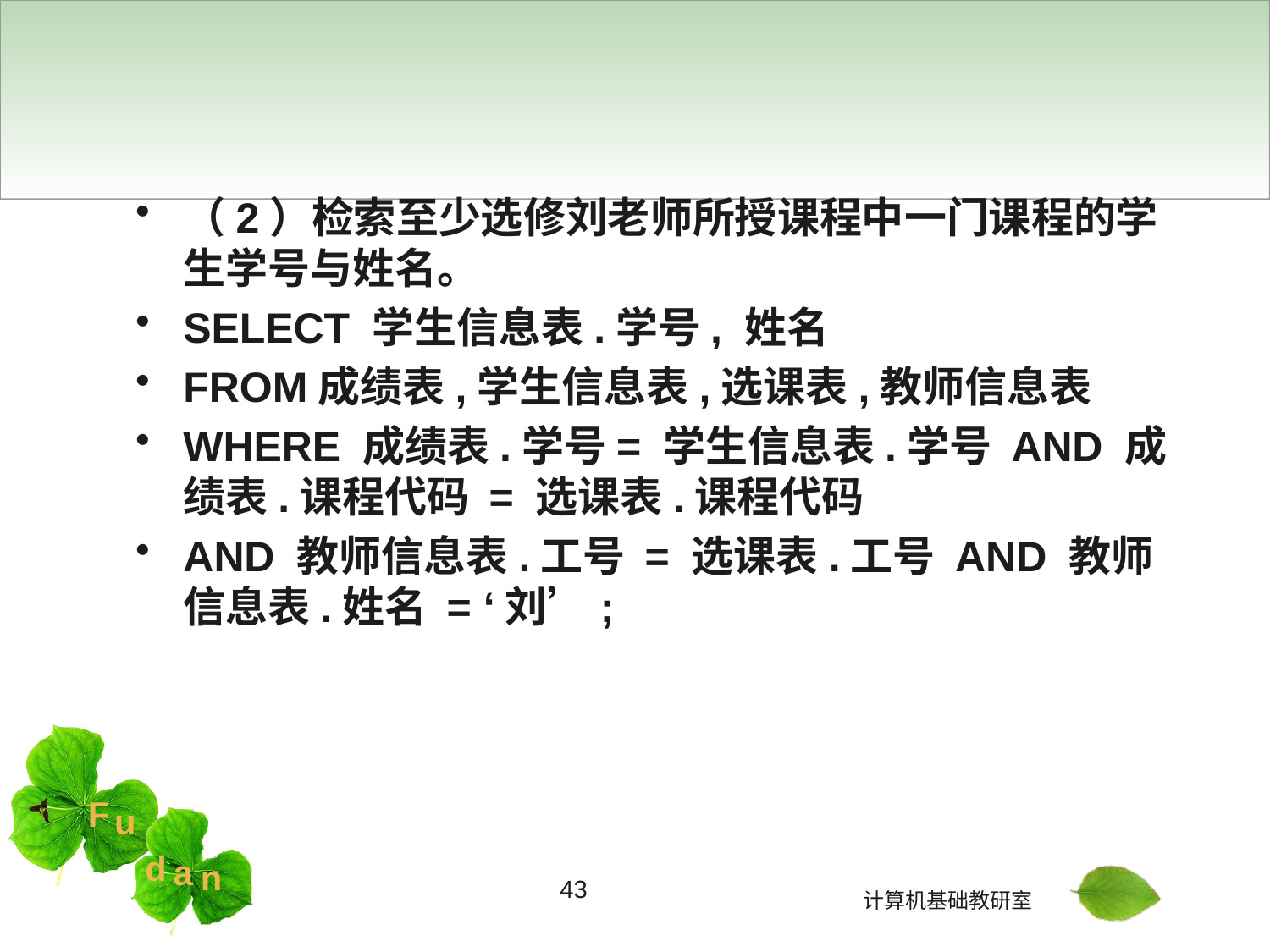

#
（2）检索至少选修刘老师所授课程中一门课程的学生学号与姓名。
SELECT 学生信息表.学号, 姓名
FROM成绩表,学生信息表,选课表,教师信息表
WHERE 成绩表.学号= 学生信息表.学号 AND 成绩表.课程代码 = 选课表.课程代码
AND 教师信息表.工号 = 选课表.工号 AND 教师信息表.姓名 = ‘刘’;

43